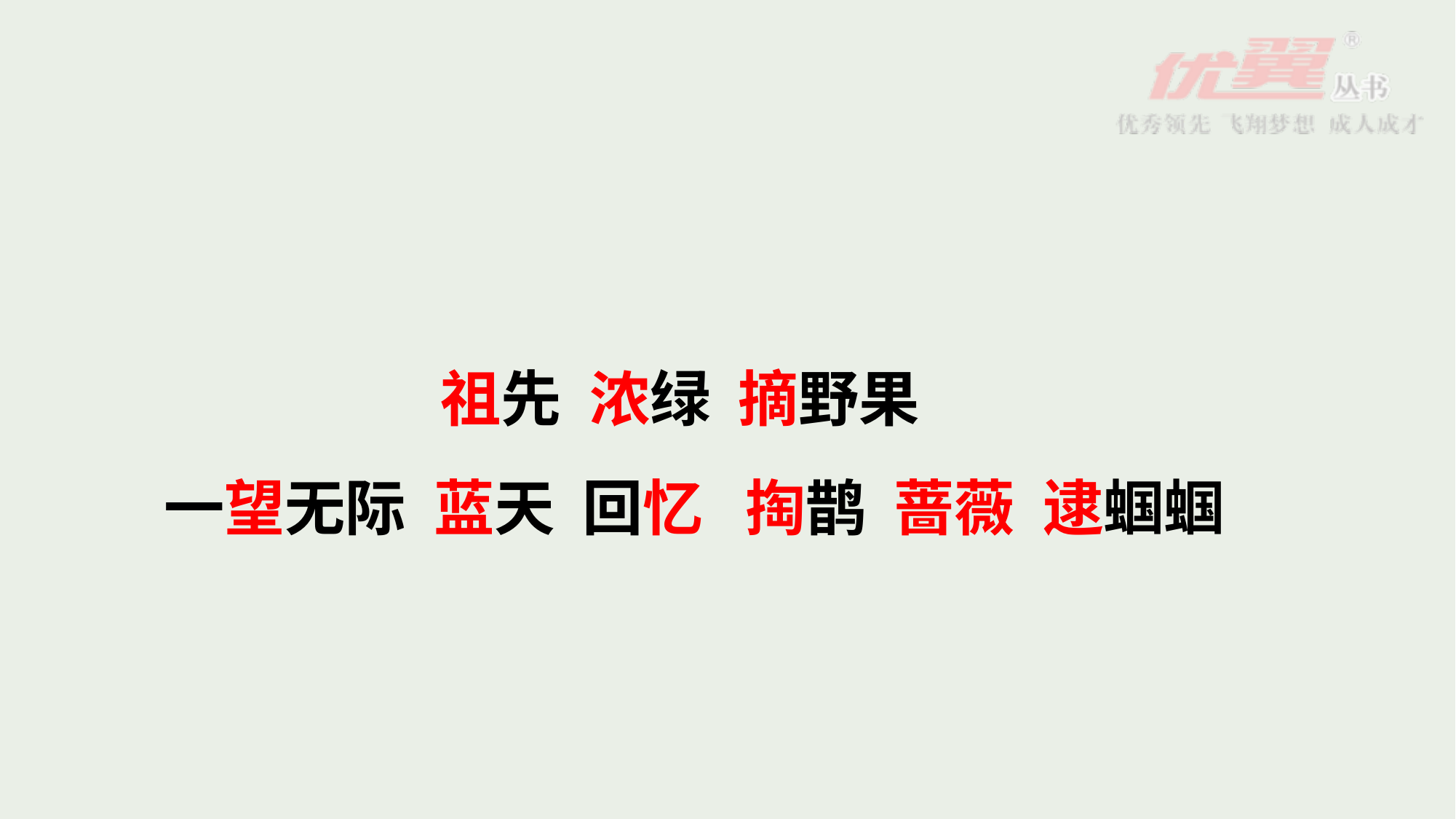

祖先  浓绿  摘野果
一望无际  蓝天  回忆   掏鹊  蔷薇  逮蝈蝈